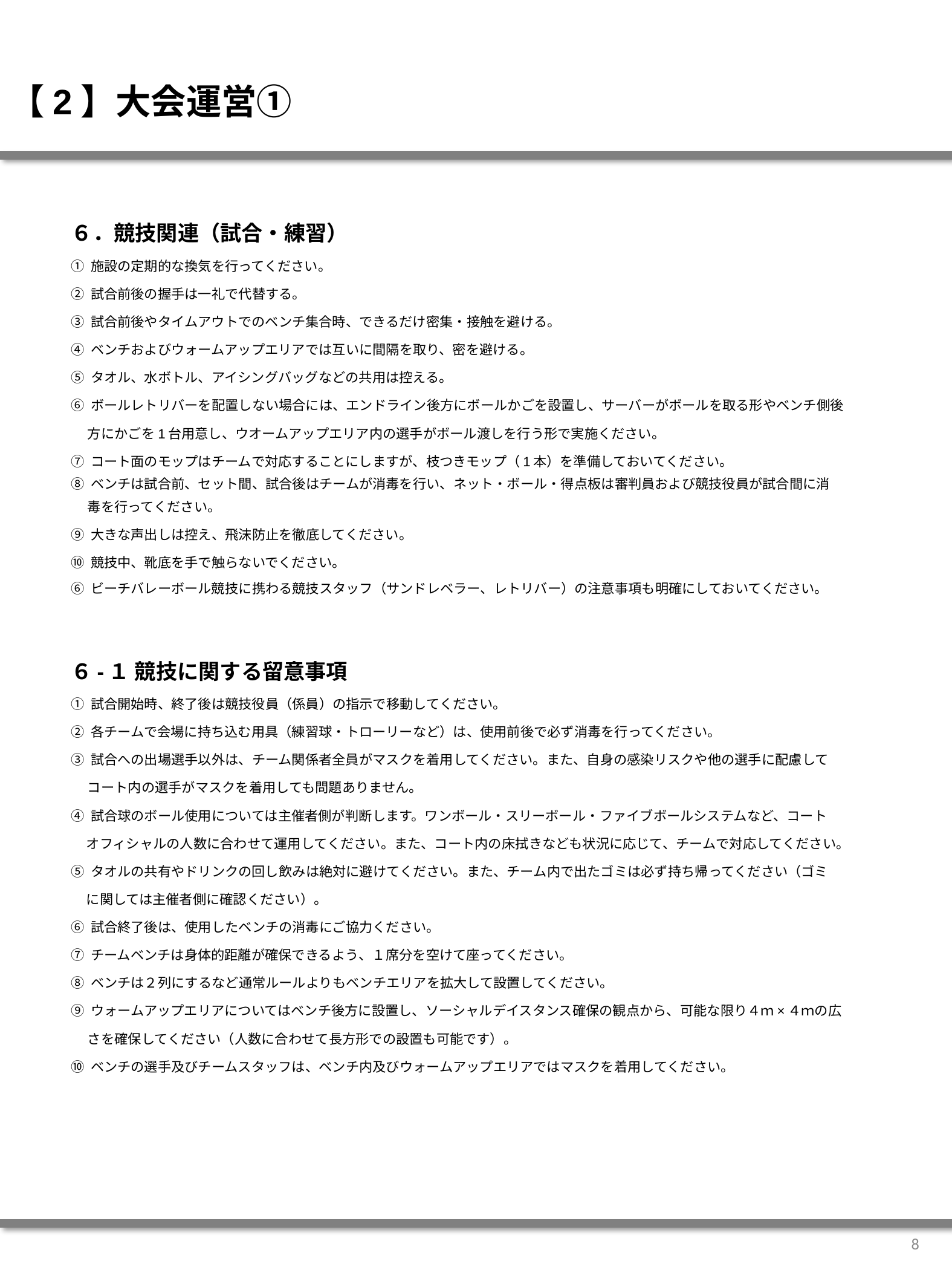

# 【2】大会運営①
６．競技関連（試合・練習）
① 施設の定期的な換気を行ってください。
② 試合前後の握手は一礼で代替する。
③ 試合前後やタイムアウトでのベンチ集合時、できるだけ密集・接触を避ける。
➃ ベンチおよびウォームアップエリアでは互いに間隔を取り、密を避ける。
⑤ タオル、水ボトル、アイシングバッグなどの共用は控える。
⑥ ボールレトリバーを配置しない場合には、エンドライン後方にボールかごを設置し、サーバーがボールを取る形やベンチ側後
　 方にかごを1台用意し、ウオームアップエリア内の選手がボール渡しを行う形で実施ください。
⑦ コート面のモップはチームで対応することにしますが、枝つきモップ（1本）を準備しておいてください。
⑧ ベンチは試合前、セット間、試合後はチームが消毒を行い、ネット・ボール・得点板は審判員および競技役員が試合間に消
　 毒を行ってください。
⑨ 大きな声出しは控え、飛沫防止を徹底してください。
⑩ 競技中、靴底を手で触らないでください。
⑥ ビーチバレーボール競技に携わる競技スタッフ（サンドレベラー、レトリバー）の注意事項も明確にしておいてください。

６-１ 競技に関する留意事項
① 試合開始時、終了後は競技役員（係員）の指示で移動してください。
② 各チームで会場に持ち込む用具（練習球・トローリーなど）は、使用前後で必ず消毒を行ってください。
➂ 試合への出場選手以外は、チーム関係者全員がマスクを着用してください。また、自身の感染リスクや他の選手に配慮して
　 コート内の選手がマスクを着用しても問題ありません。
④ 試合球のボール使用については主催者側が判断します。ワンボール・スリーボール・ファイブボールシステムなど、コート
    オフィシャルの人数に合わせて運用してください。また、コート内の床拭きなども状況に応じて、チームで対応してください。
⑤ タオルの共有やドリンクの回し飲みは絶対に避けてください。また、チーム内で出たゴミは必ず持ち帰ってください（ゴミ
    に関しては主催者側に確認ください）。
⑥ 試合終了後は、使用したベンチの消毒にご協力ください。
⑦ チームベンチは身体的距離が確保できるよう、１席分を空けて座ってください。
➇ ベンチは２列にするなど通常ルールよりもベンチエリアを拡大して設置してください。
⑨ ウォームアップエリアについてはベンチ後方に設置し、ソーシャルデイスタンス確保の観点から、可能な限り４ｍ×４ｍの広
　 さを確保してください（人数に合わせて長方形での設置も可能です）。
⑩ ベンチの選手及びチームスタッフは、ベンチ内及びウォームアップエリアではマスクを着用してください。

8